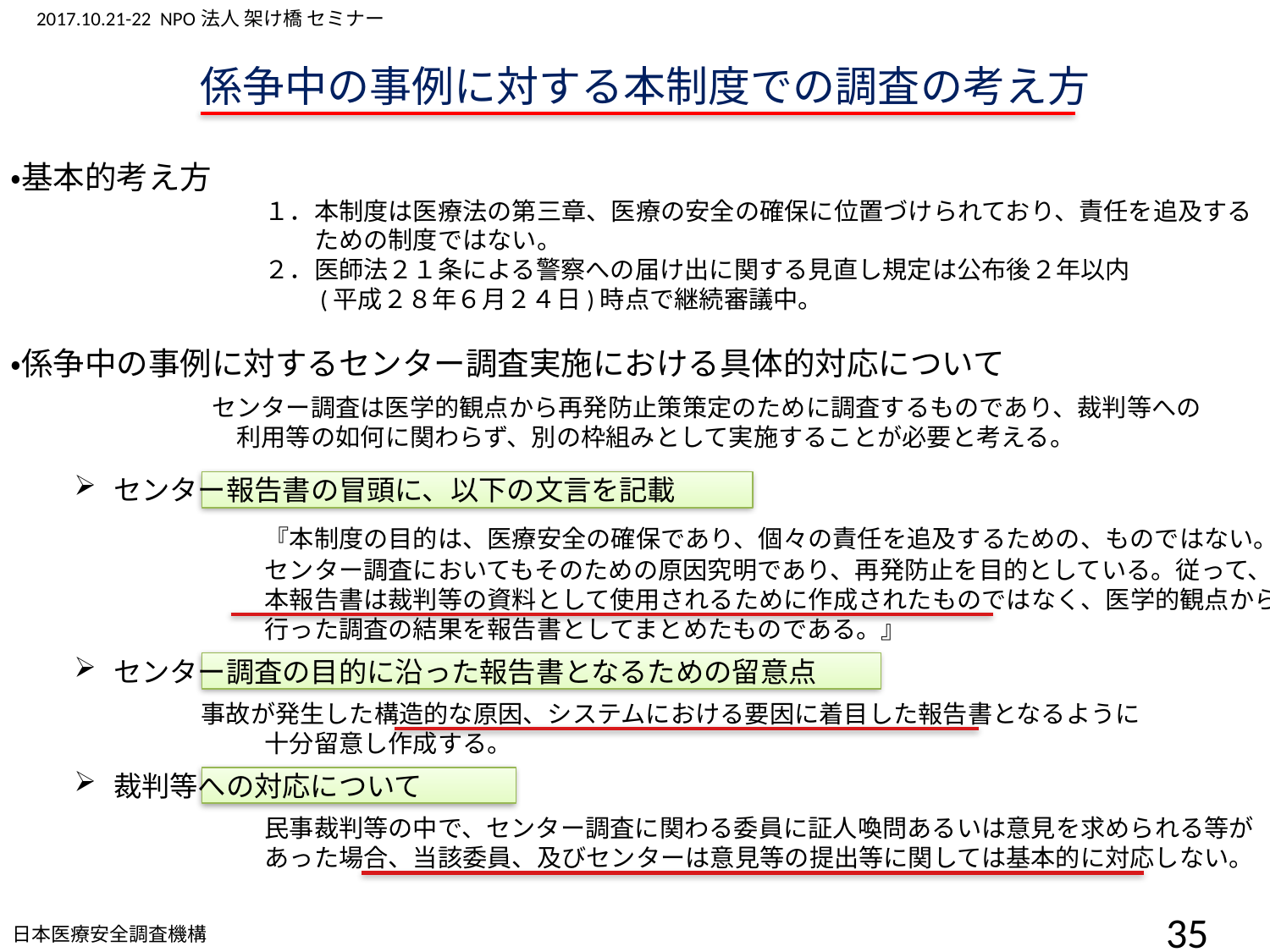

係争中の事例に対する本制度での調査の考え方
・基本的考え方
		１．本制度は医療法の第三章、医療の安全の確保に位置づけられており、責任を追及する
		　　ための制度ではない。
		２．医師法２１条による警察への届け出に関する見直し規定は公布後２年以内
		　　(平成２８年６月２４日)時点で継続審議中。

・係争中の事例に対するセンター調査実施における具体的対応について
　	　　　センター調査は医学的観点から再発防止策策定のために調査するものであり、裁判等への
	　　　　利用等の如何に関わらず、別の枠組みとして実施することが必要と考える。
センター報告書の冒頭に、以下の文言を記載
		『本制度の目的は、医療安全の確保であり、個々の責任を追及するための、ものではない。
	　	センター調査においてもそのための原因究明であり、再発防止を目的としている。従って、
	　	本報告書は裁判等の資料として使用されるために作成されたものではなく、医学的観点から
	　	行った調査の結果を報告書としてまとめたものである。』
センター調査の目的に沿った報告書となるための留意点
	事故が発生した構造的な原因、システムにおける要因に着目した報告書となるように
　　　		十分留意し作成する。
裁判等への対応について
		民事裁判等の中で、センター調査に関わる委員に証人喚問あるいは意見を求められる等が
	　	あった場合、当該委員、及びセンターは意見等の提出等に関しては基本的に対応しない。